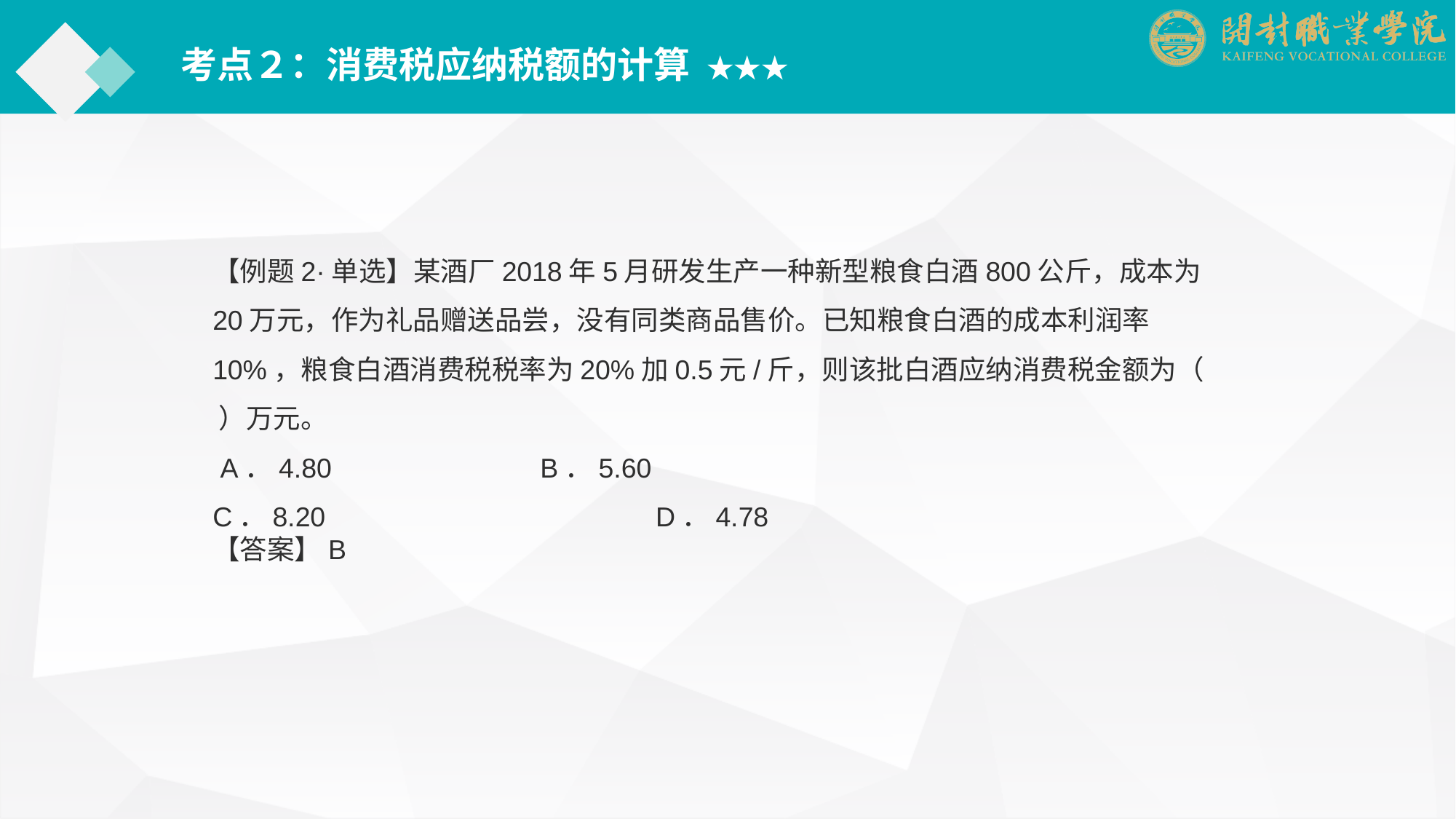

考点２：消费税应纳税额的计算  ★★★
【例题2·单选】某酒厂2018年5月研发生产一种新型粮食白酒800公斤，成本为20万元，作为礼品赠送品尝，没有同类商品售价。已知粮食白酒的成本利润率10%，粮食白酒消费税税率为20%加0.5元/斤，则该批白酒应纳消费税金额为（   ）万元。
 A．4.80		B．5.60		　
C．8.20		　　　　D．4.78
【答案】B